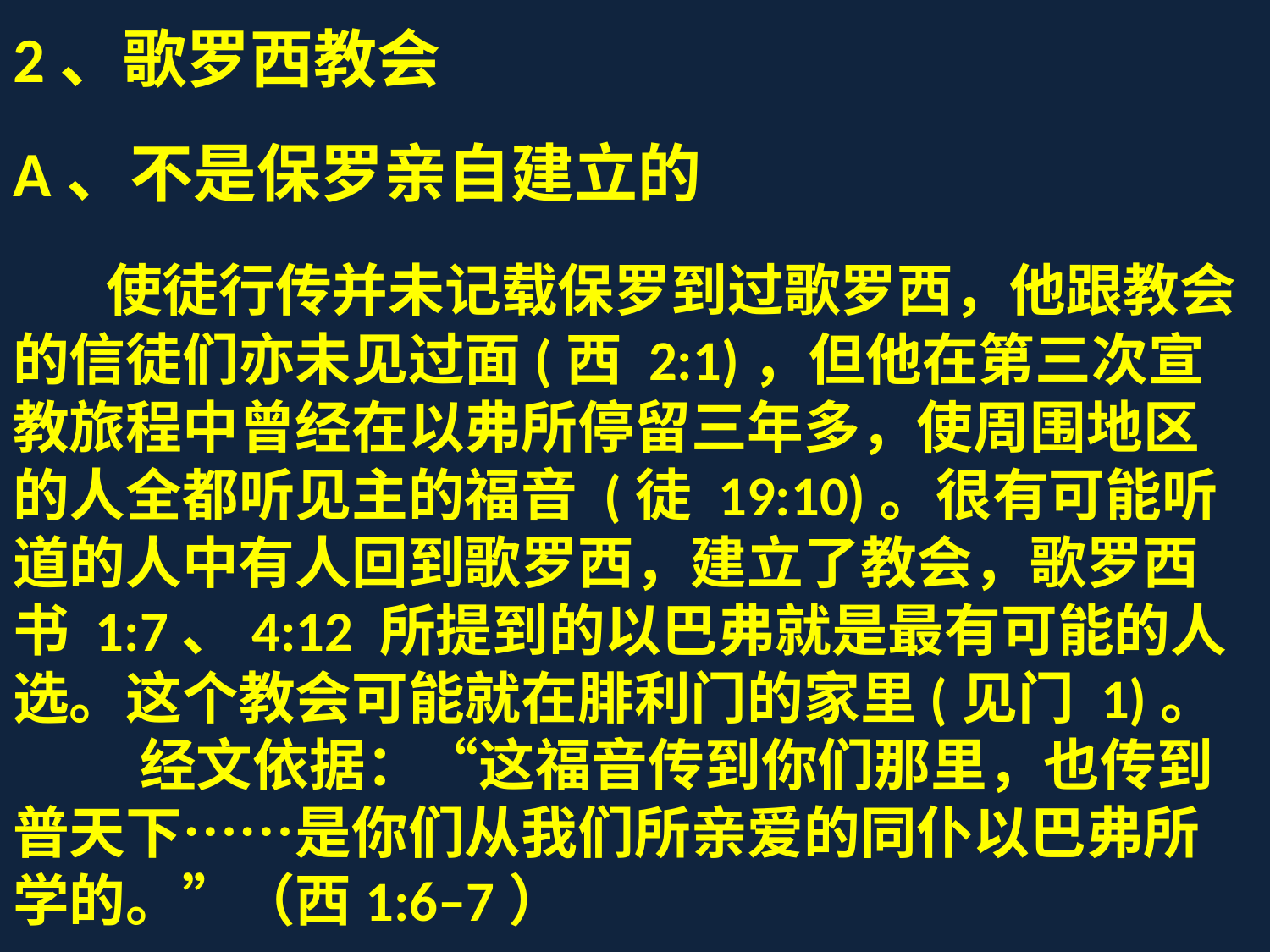

2、歌罗西教会

A、不是保罗亲自建立的

 　使徒行传并未记载保罗到过歌罗西，他跟教会的信徒们亦未见过面(西 2:1)，但他在第三次宣教旅程中曾经在以弗所停留三年多，使周围地区的人全都听见主的福音 (徒 19:10)。很有可能听道的人中有人回到歌罗西，建立了教会，歌罗西书 1:7、4:12 所提到的以巴弗就是最有可能的人选。这个教会可能就在腓利门的家里(见门 1)。
	经文依据：“这福音传到你们那里，也传到普天下……是你们从我们所亲爱的同仆以巴弗所学的。”（西1:6–7）